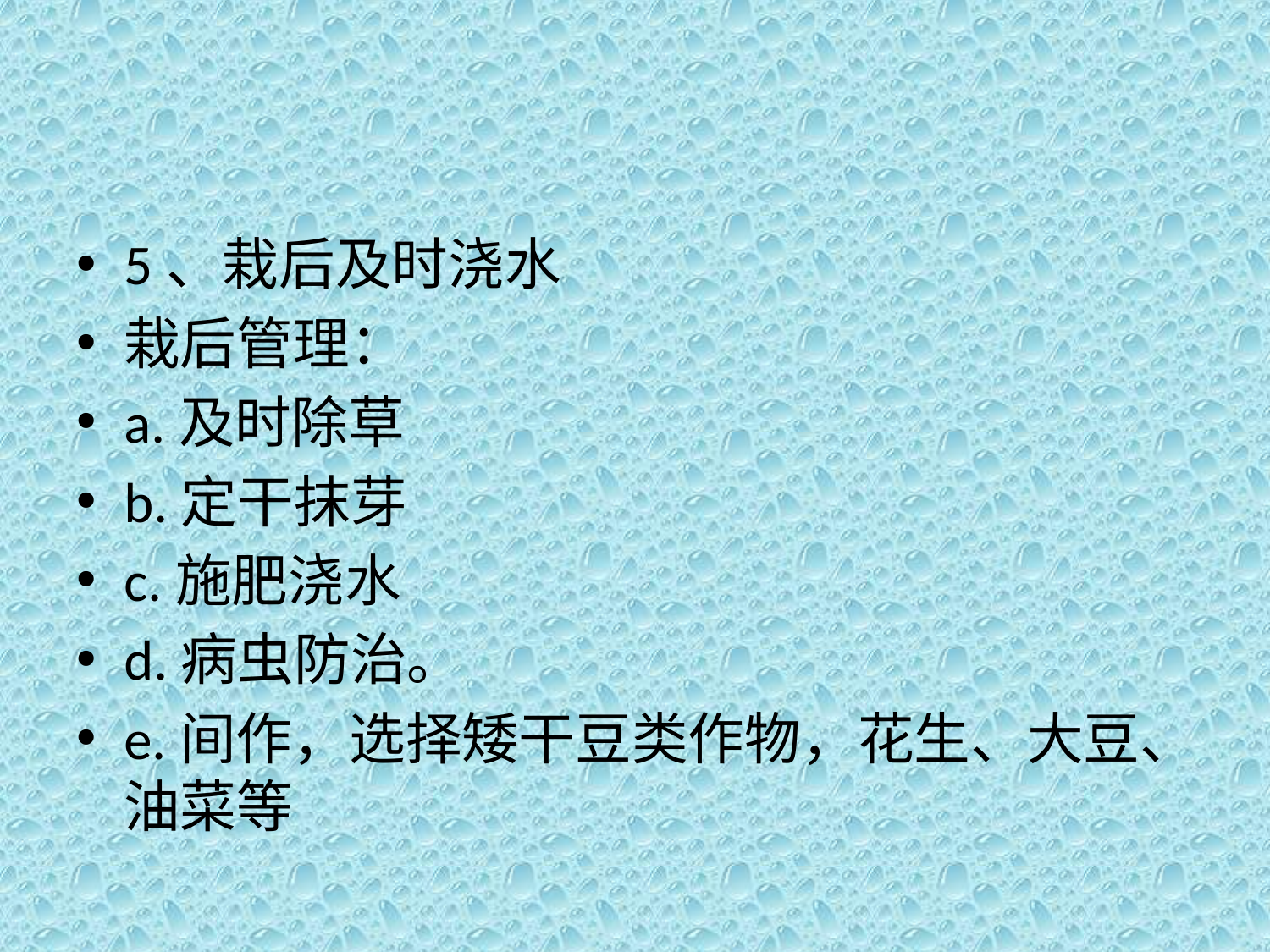

5、栽后及时浇水
栽后管理：
a.及时除草
b.定干抹芽
c.施肥浇水
d.病虫防治。
e.间作，选择矮干豆类作物，花生、大豆、油菜等